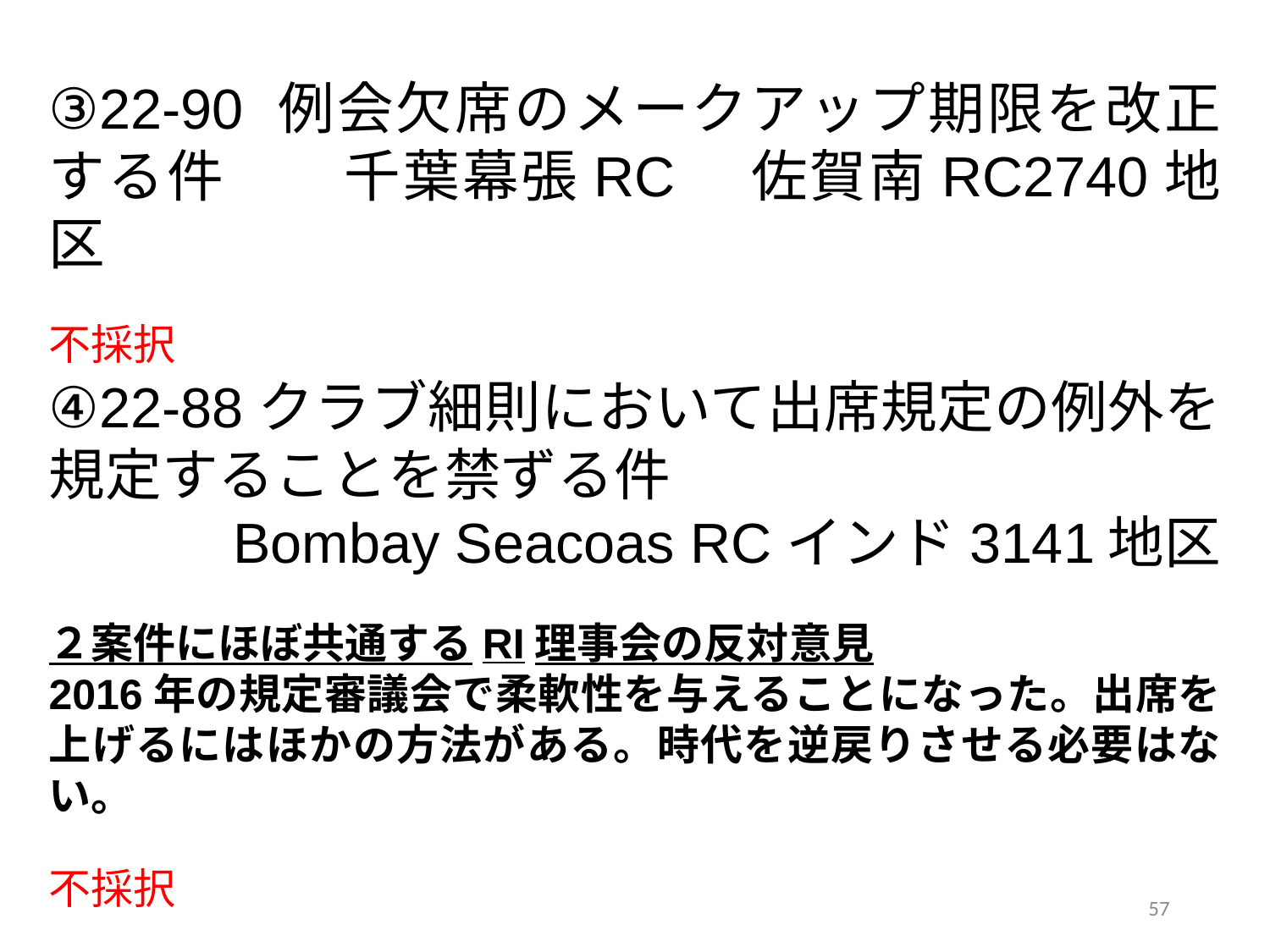

③22-90 例会欠席のメークアップ期限を改正する件　　千葉幕張RC　佐賀南RC2740地区

不採択
④22-88クラブ細則において出席規定の例外を規定することを禁ずる件
Bombay Seacoas RCインド3141地区

２案件にほぼ共通するRI理事会の反対意見
2016年の規定審議会で柔軟性を与えることになった。出席を上げるにはほかの方法がある。時代を逆戻りさせる必要はない。

不採択
57